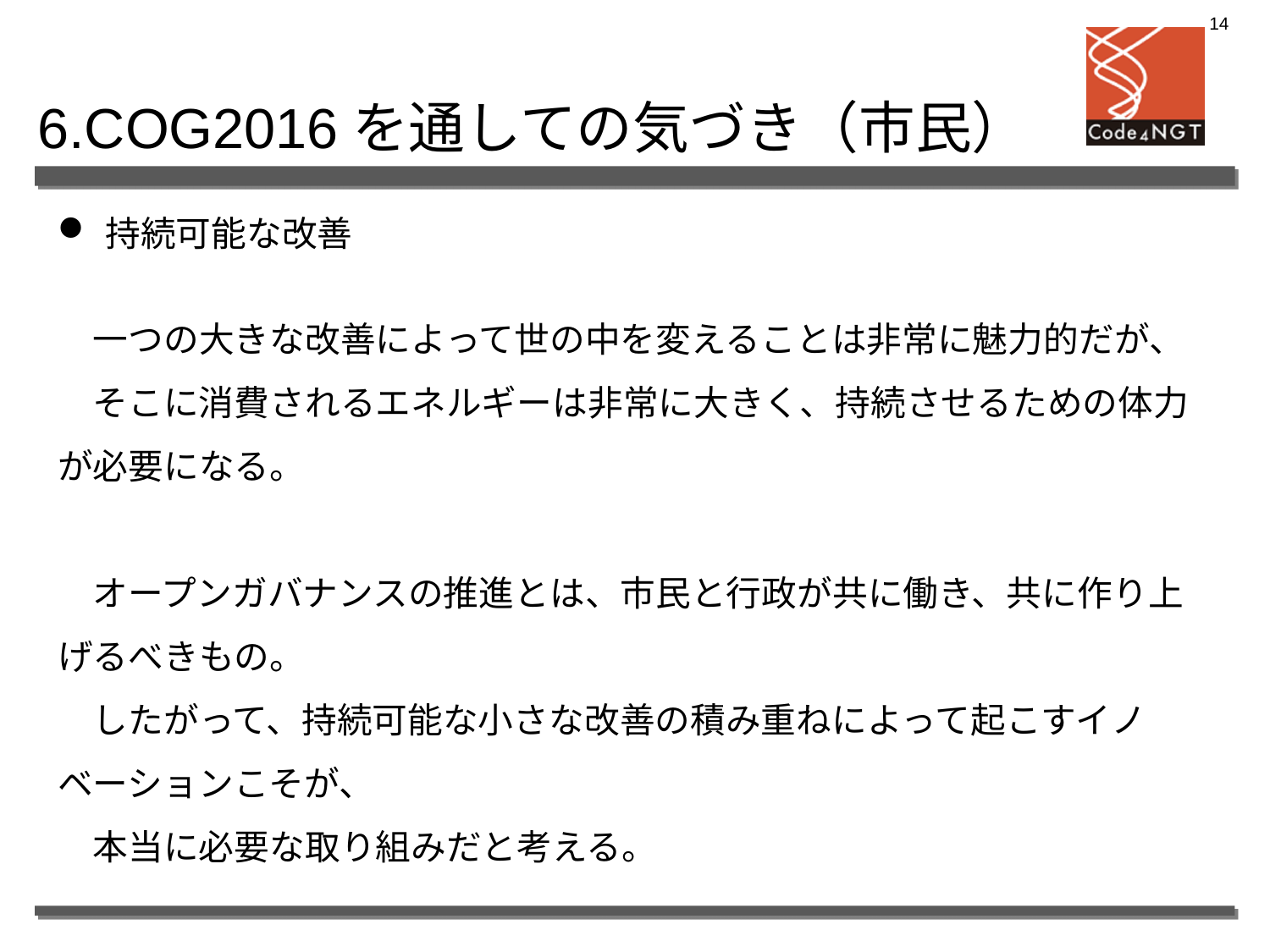

14
6.COG2016を通しての気づき（市民）
持続可能な改善

　一つの大きな改善によって世の中を変えることは非常に魅力的だが、
　そこに消費されるエネルギーは非常に大きく、持続させるための体力が必要になる。

　オープンガバナンスの推進とは、市民と行政が共に働き、共に作り上げるべきもの。
　したがって、持続可能な小さな改善の積み重ねによって起こすイノベーションこそが、
　本当に必要な取り組みだと考える。

　そのためには行政区や管轄にとらわれず、目指す志を同じくする人と手を取り合って、
　一緒に作り上げるプロセスが重要だと考える。